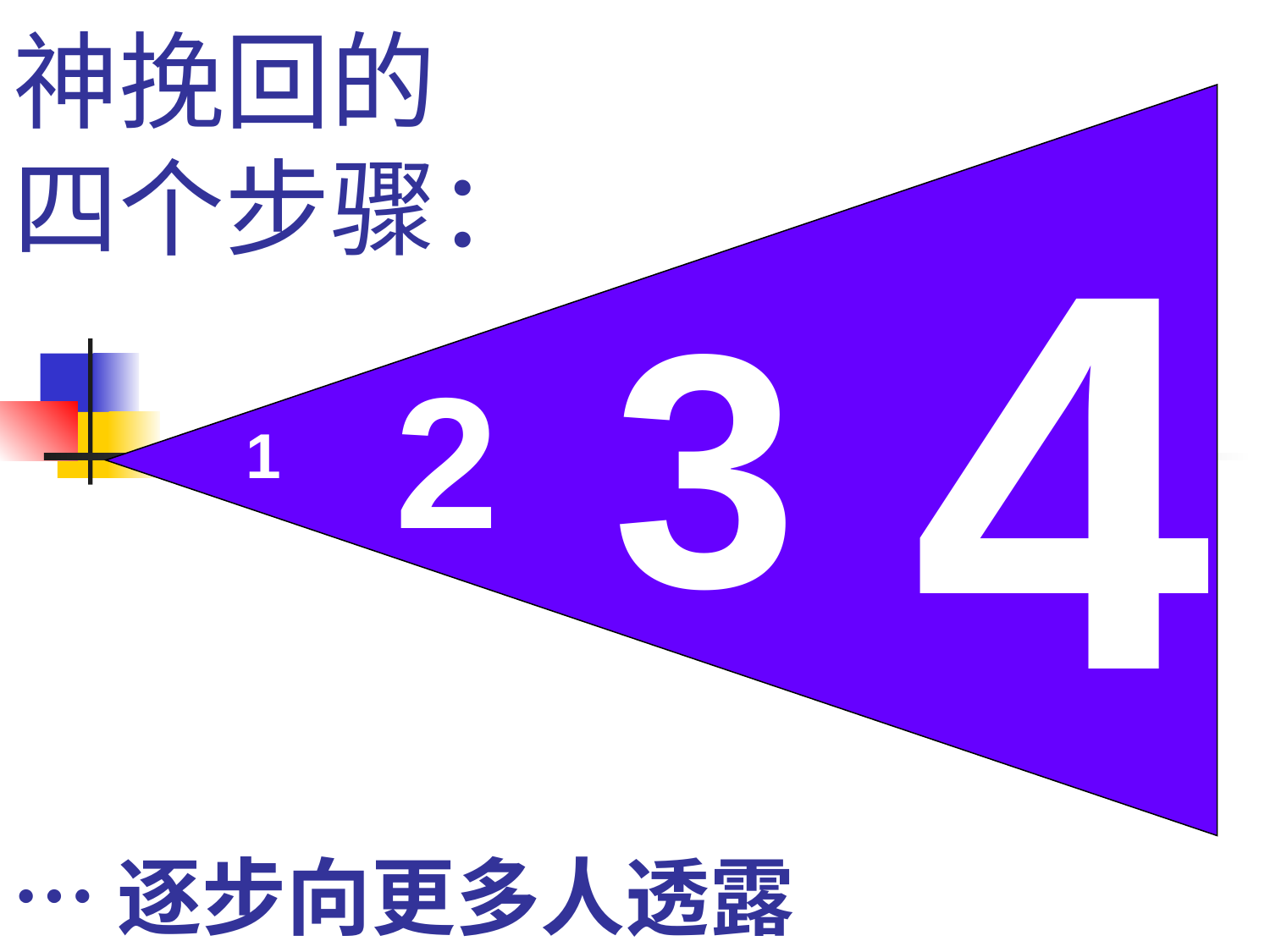

# 神挽回的 四个步骤：
4
3
2
1
…逐步向更多人透露